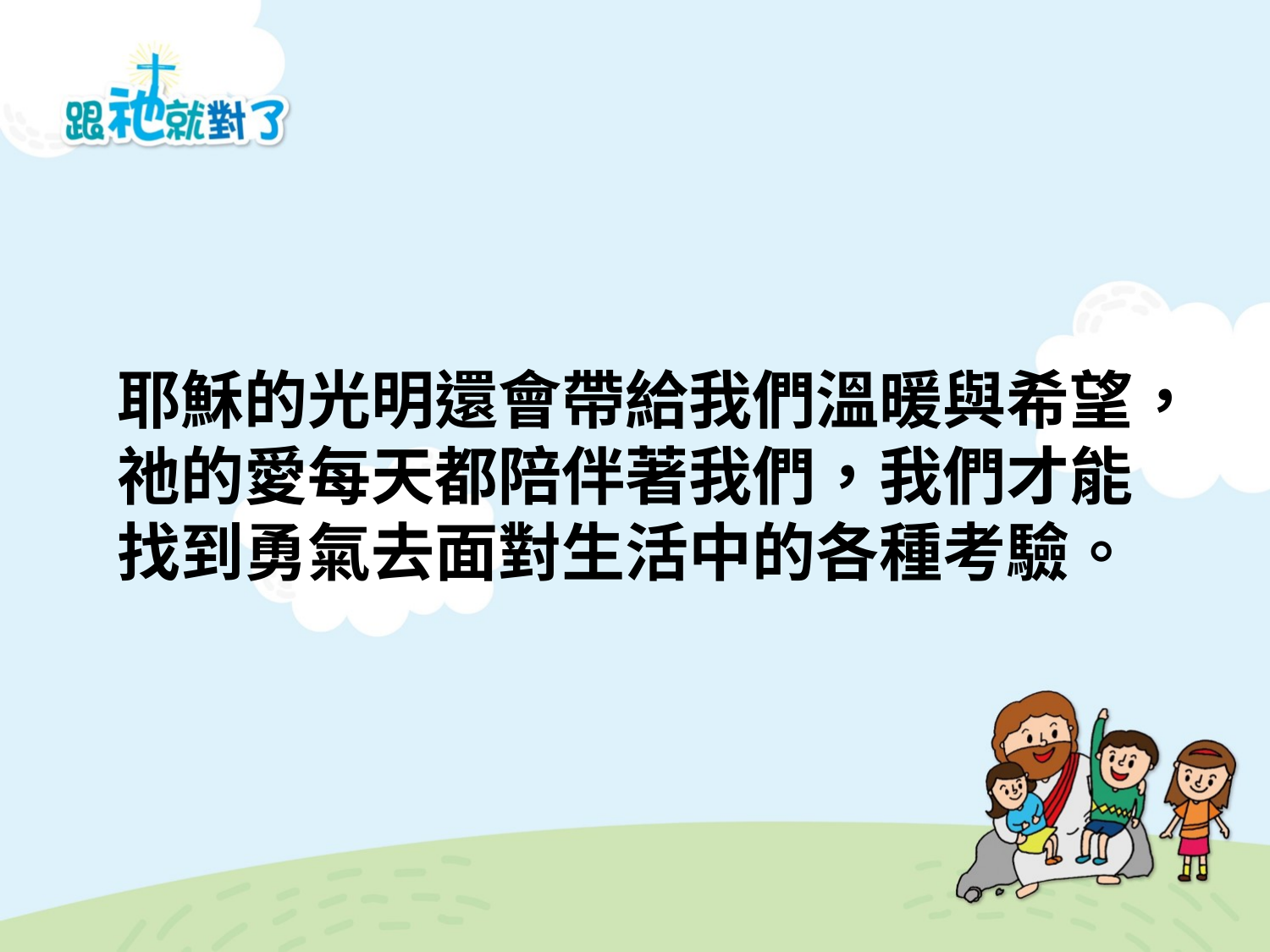

耶穌的光明還會帶給我們溫暖與希望，祂的愛每天都陪伴著我們，我們才能找到勇氣去面對生活中的各種考驗。